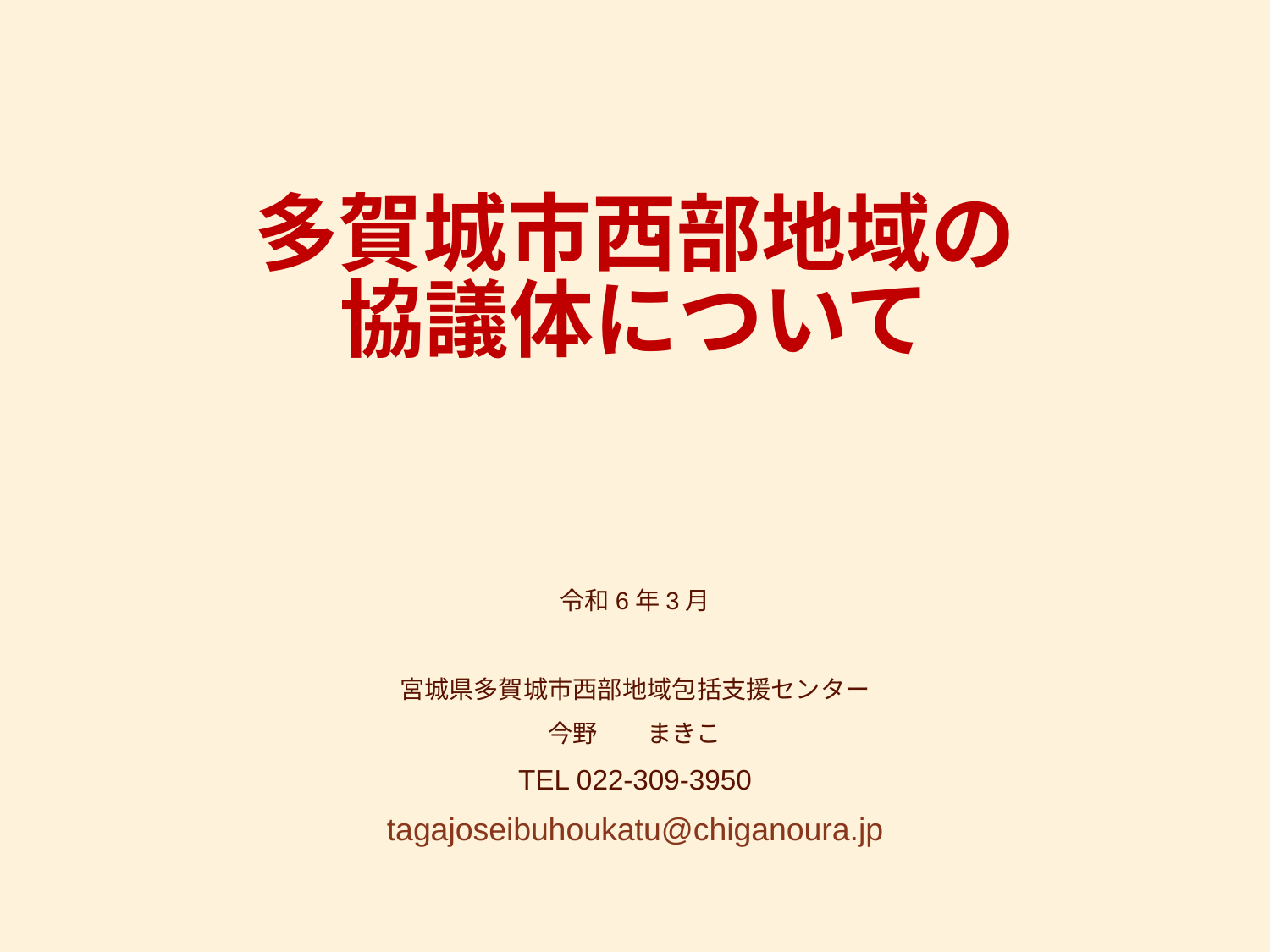

# 多賀城市西部地域の 協議体について

令和6年3月

宮城県多賀城市西部地域包括支援センター
今野　　まきこ
TEL 022-309-3950
tagajoseibuhoukatu@chiganoura.jp